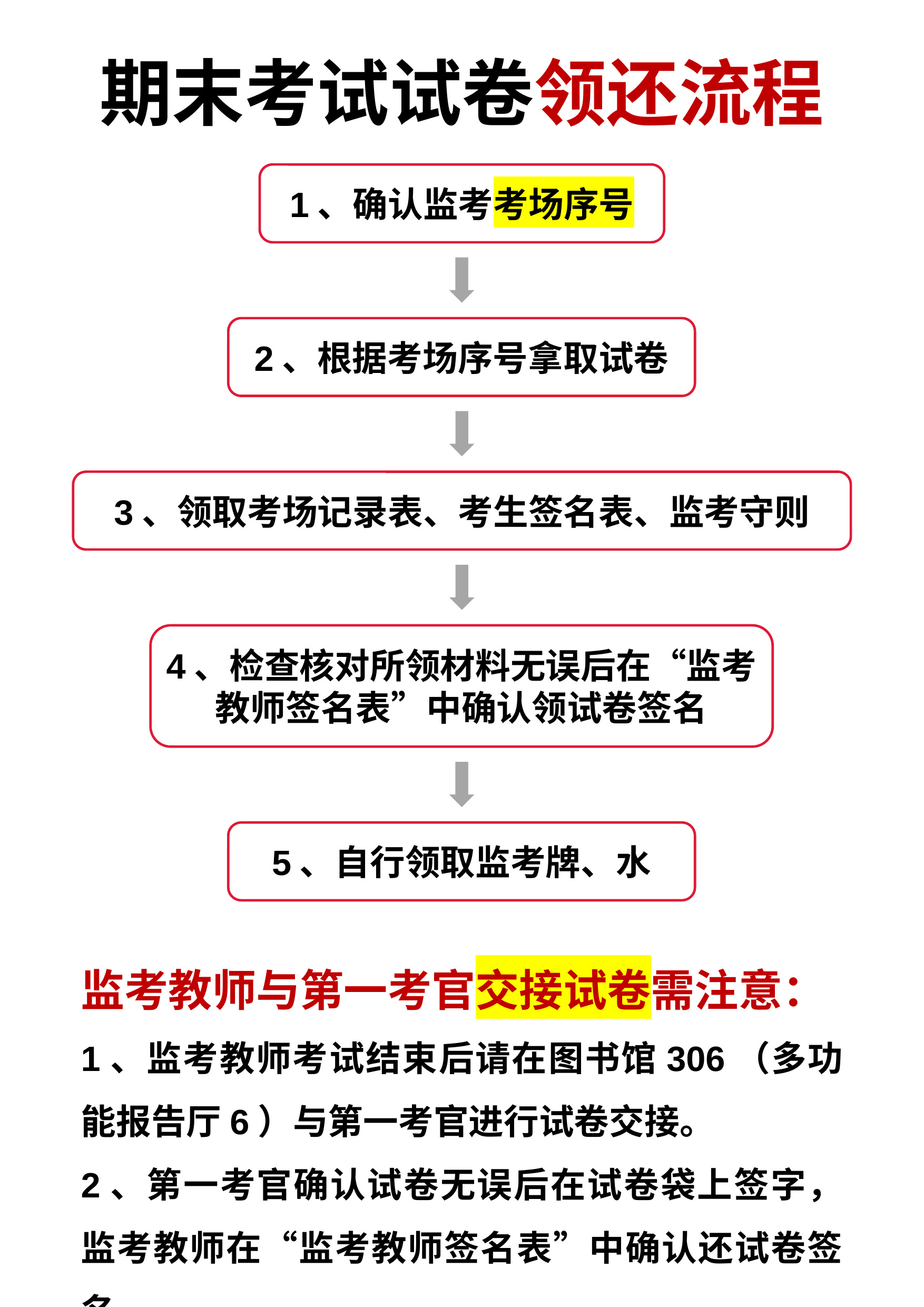

期末考试试卷领还流程
1、确认监考考场序号

2、根据考场序号拿取试卷

3、领取考场记录表、考生签名表、监考守则

4、检查核对所领材料无误后在“监考教师签名表”中确认领试卷签名

5、自行领取监考牌、水
监考教师与第一考官交接试卷需注意：
1、监考教师考试结束后请在图书馆306（多功能报告厅6）与第一考官进行试卷交接。
2、第一考官确认试卷无误后在试卷袋上签字，监考教师在“监考教师签名表”中确认还试卷签名。